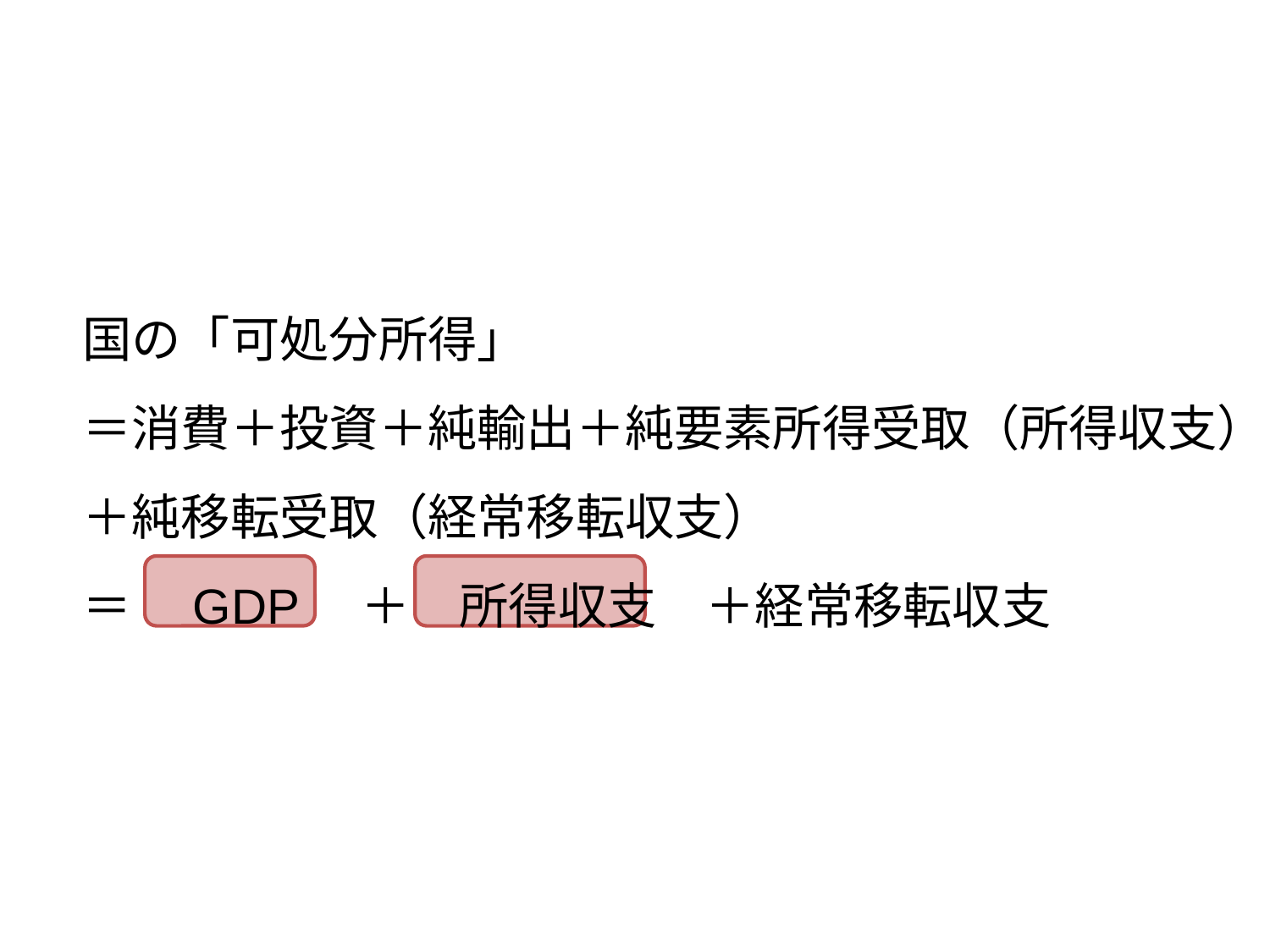

国の「可処分所得」
＝消費＋投資＋純輸出＋純要素所得受取（所得収支）
＋純移転受取（経常移転収支）
＝　GDP　＋　所得収支　＋経常移転収支